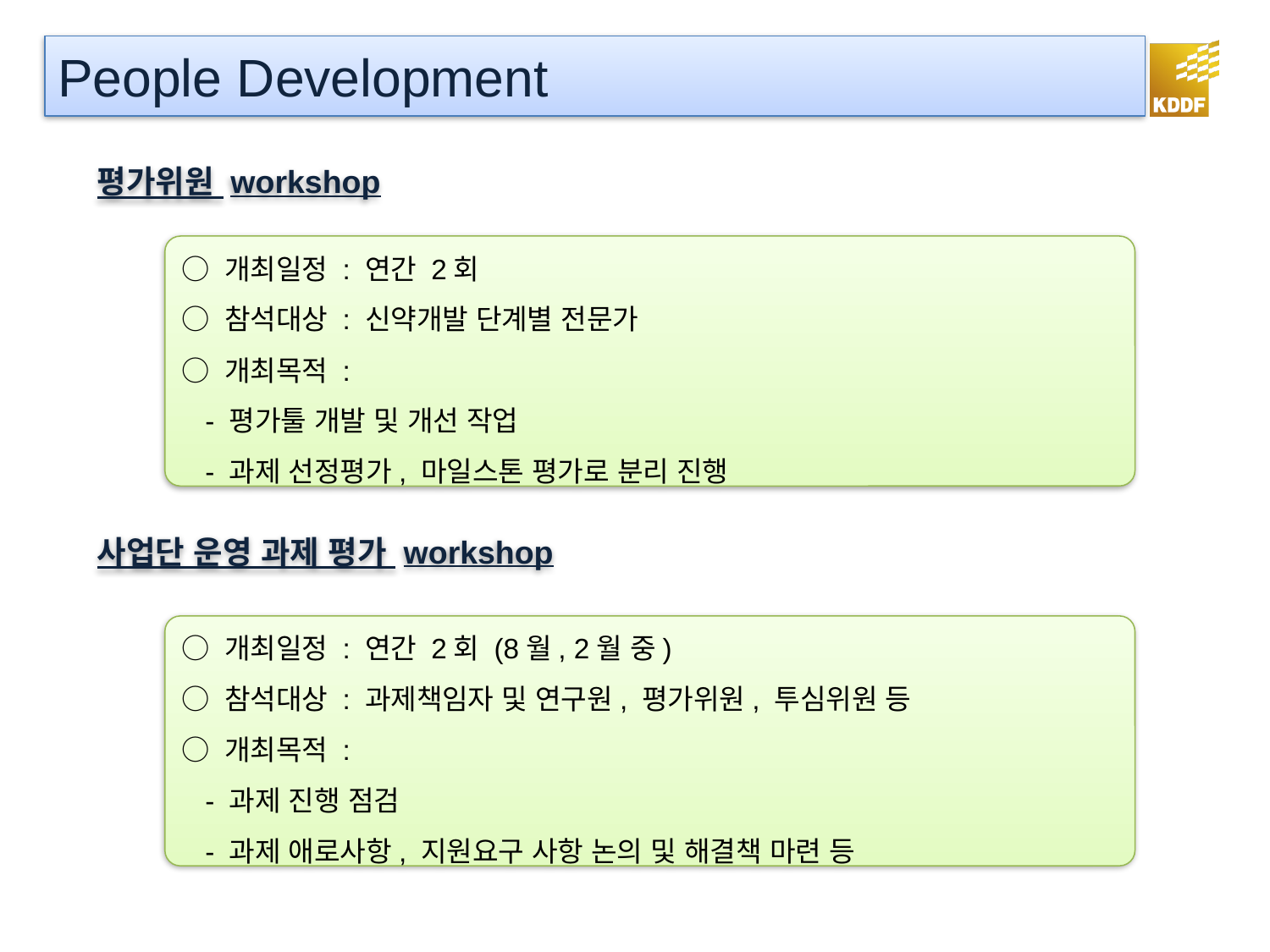

People Development
평가위원 workshop
○ 개최일정 : 연간 2회
○ 참석대상 : 신약개발 단계별 전문가
○ 개최목적 :
   - 평가툴 개발 및 개선 작업
   - 과제 선정평가, 마일스톤 평가로 분리 진행
사업단 운영 과제 평가 workshop
○ 개최일정 : 연간 2회 (8월, 2월 중)
○ 참석대상 : 과제책임자 및 연구원, 평가위원, 투심위원 등
○ 개최목적 :
   - 과제 진행 점검
   - 과제 애로사항, 지원요구 사항 논의 및 해결책 마련 등